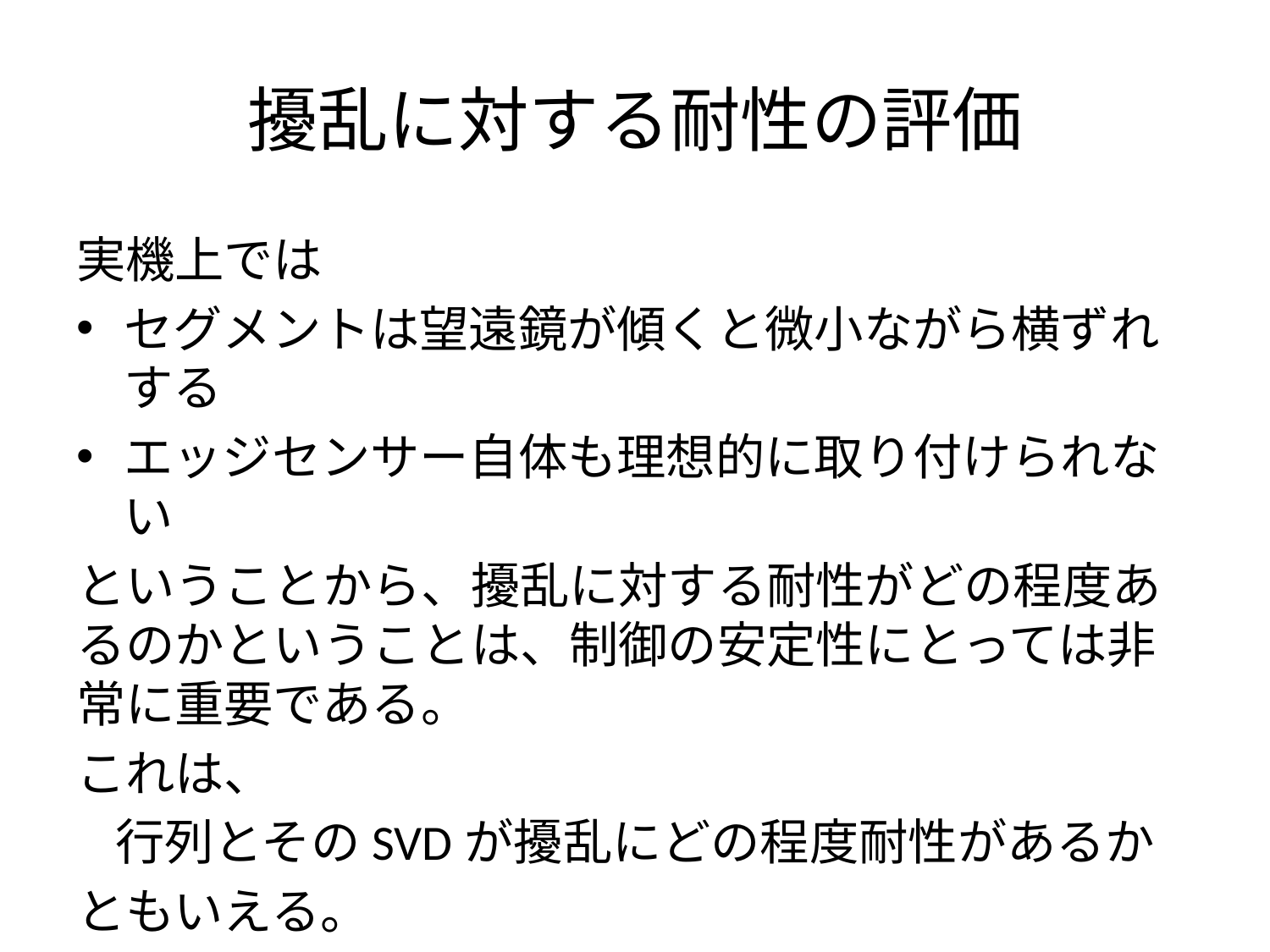

# 擾乱に対する耐性の評価
実機上では
セグメントは望遠鏡が傾くと微小ながら横ずれする
エッジセンサー自体も理想的に取り付けられない
ということから、擾乱に対する耐性がどの程度あるのかということは、制御の安定性にとっては非常に重要である。
これは、
行列とそのSVDが擾乱にどの程度耐性があるか
ともいえる。